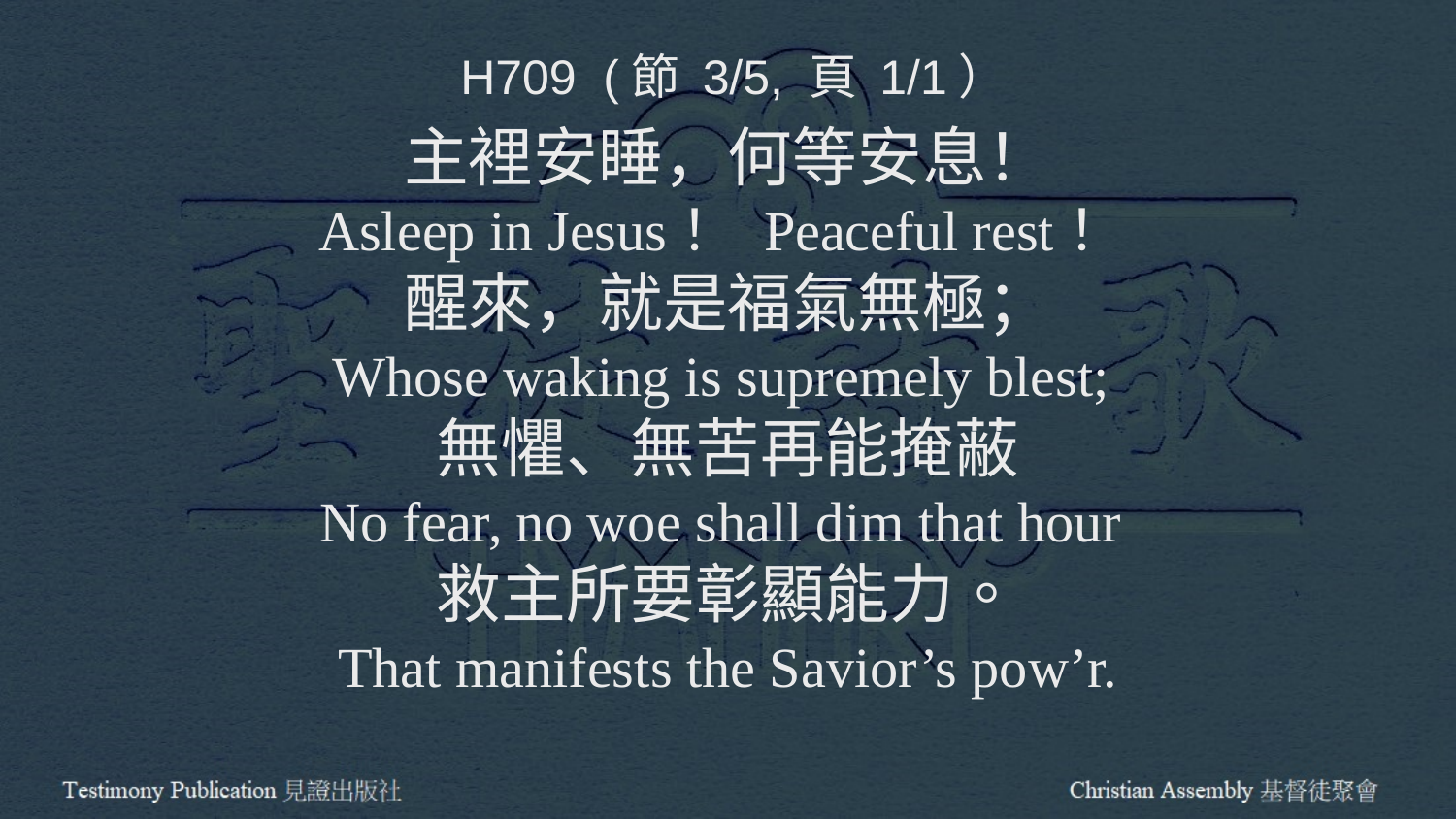

H709  (節 3/5, 頁 1/1）
主裡安睡，何等安息！
Asleep in Jesus！ Peaceful rest！
醒來，就是福氣無極；
Whose waking is supremely blest;
無懼、無苦再能掩蔽
No fear, no woe shall dim that hour
救主所要彰顯能力。
That manifests the Savior’s pow’r.